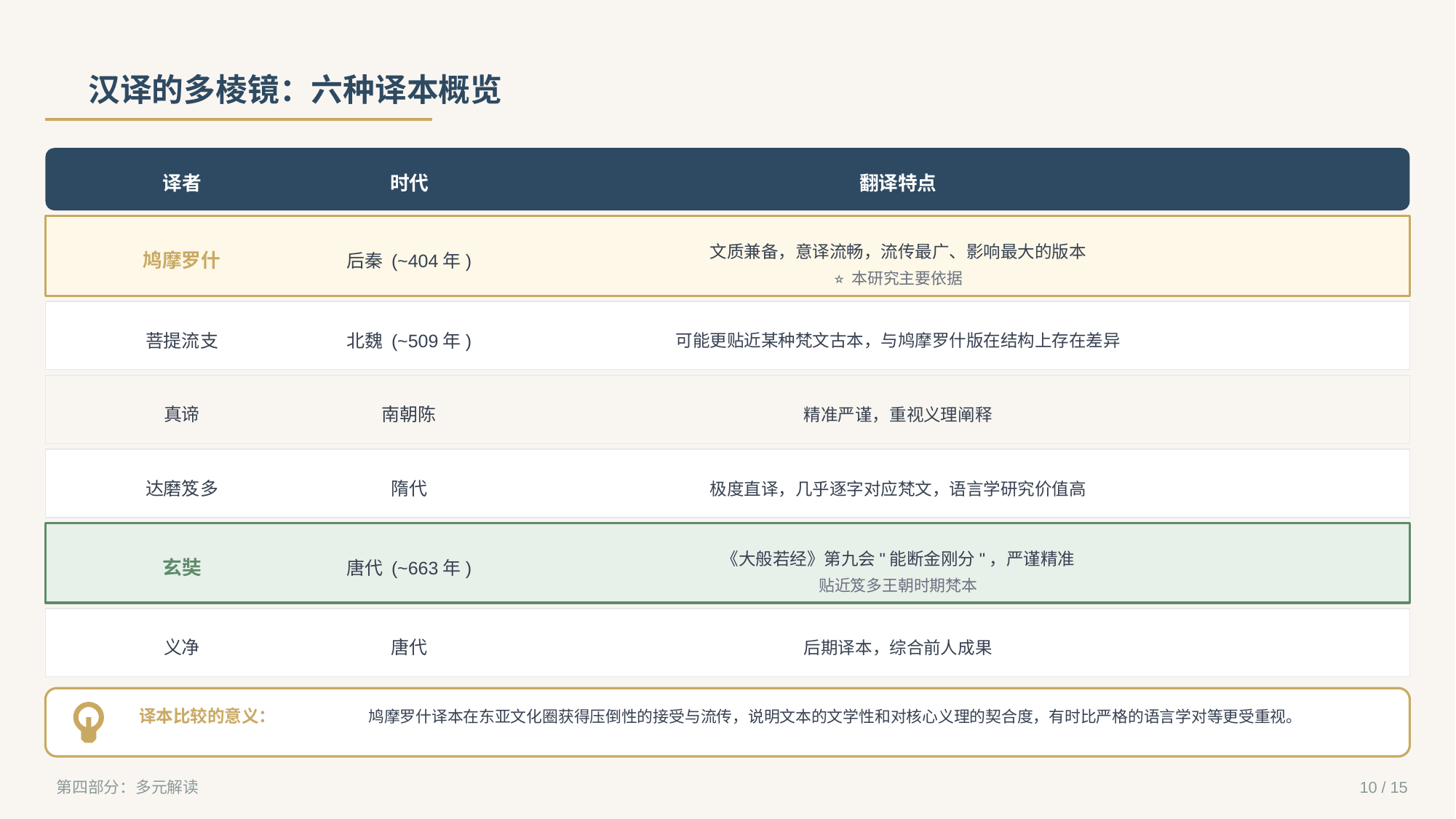

汉译的多棱镜：六种译本概览

译者
时代
翻译特点

文质兼备，意译流畅，流传最广、影响最大的版本
鸠摩罗什
后秦 (~404年)
⭐ 本研究主要依据

菩提流支
北魏 (~509年)
可能更贴近某种梵文古本，与鸠摩罗什版在结构上存在差异

真谛
南朝陈
精准严谨，重视义理阐释

达磨笈多
隋代
极度直译，几乎逐字对应梵文，语言学研究价值高

《大般若经》第九会"能断金刚分"，严谨精准
玄奘
唐代 (~663年)
贴近笈多王朝时期梵本

义净
唐代
后期译本，综合前人成果

译本比较的意义：
鸠摩罗什译本在东亚文化圈获得压倒性的接受与流传，说明文本的文学性和对核心义理的契合度，有时比严格的语言学对等更受重视。
第四部分：多元解读
10 / 15